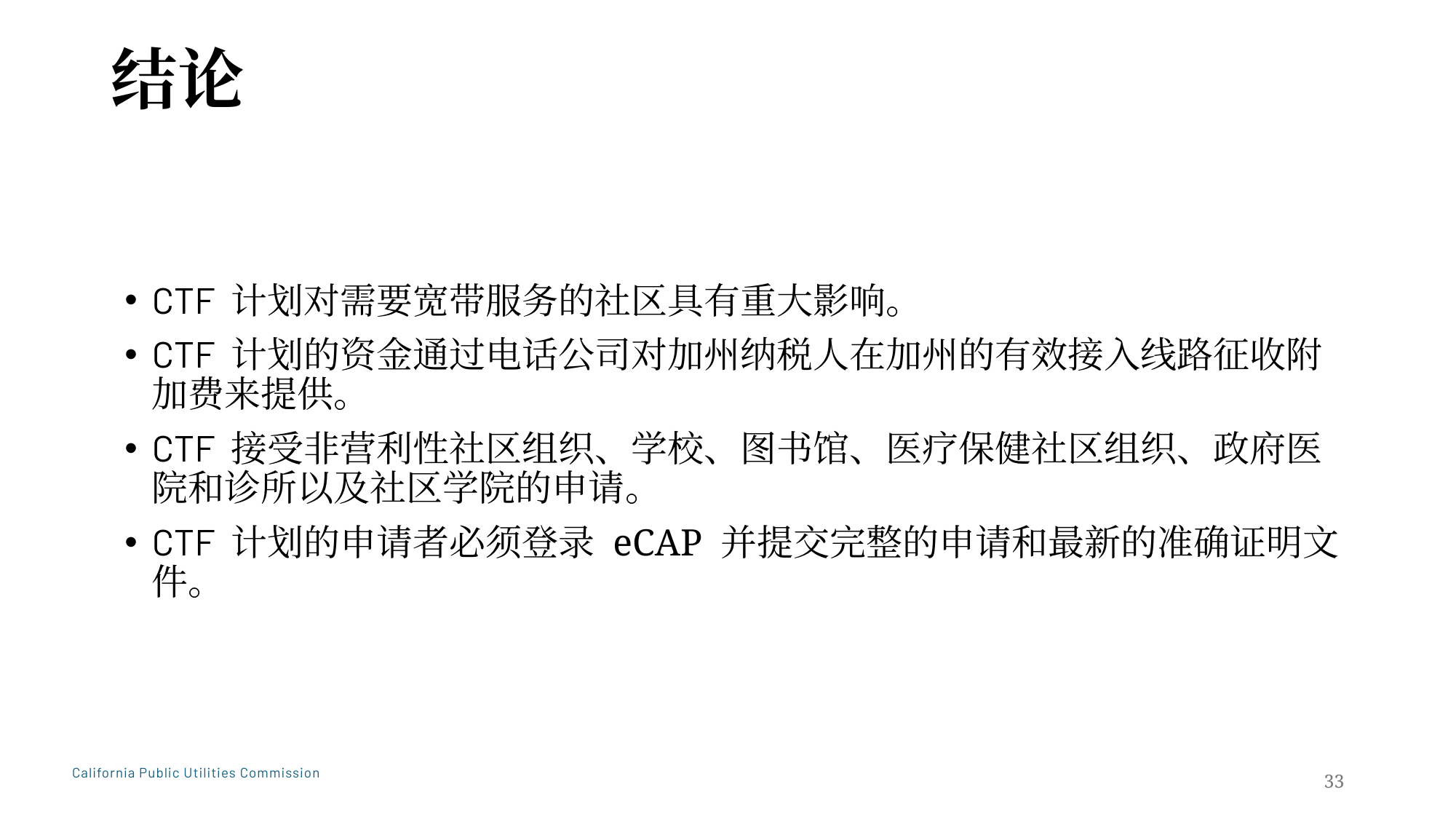

结论

CTF 计划对需要宽带服务的社区具有重大影响。
CTF 计划的资金通过电话公司对加州纳税人在加州的有效接入线路征收附加费来提供。
CTF 接受非营利性社区组织、学校、图书馆、医疗保健社区组织、政府医院和诊所以及社区学院的申请。
CTF 计划的申请者必须登录 eCAP 并提交完整的申请和最新的准确证明文件。

33